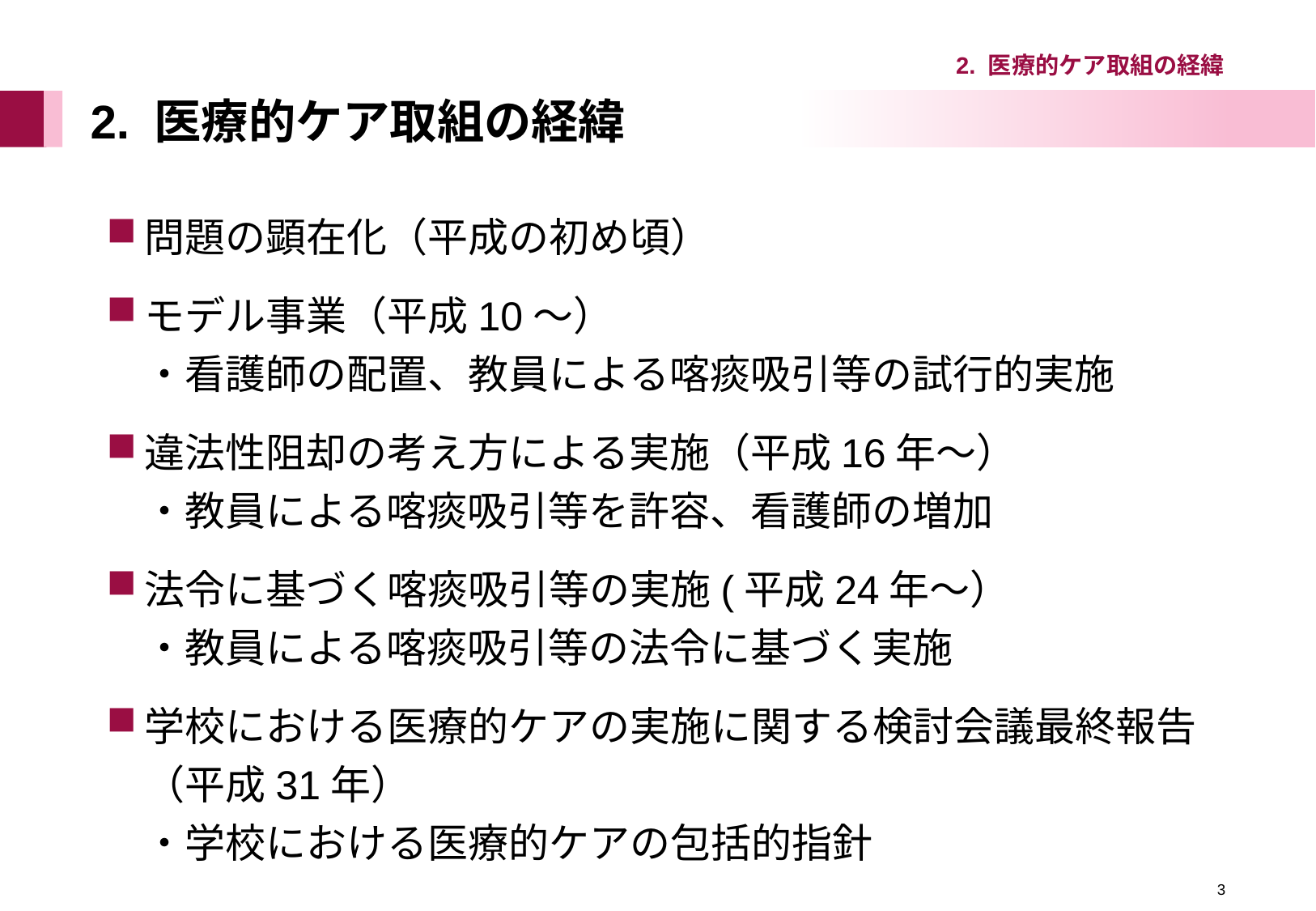

2. 医療的ケア取組の経緯
# 2. 医療的ケア取組の経緯
問題の顕在化（平成の初め頃）
モデル事業（平成10～）　
・看護師の配置、教員による喀痰吸引等の試行的実施
違法性阻却の考え方による実施（平成16年～）
・教員による喀痰吸引等を許容、看護師の増加
法令に基づく喀痰吸引等の実施(平成24年～）
・教員による喀痰吸引等の法令に基づく実施
学校における医療的ケアの実施に関する検討会議最終報告（平成31年）
・学校における医療的ケアの包括的指針
　　　　　　　　　　　　　　　　　3